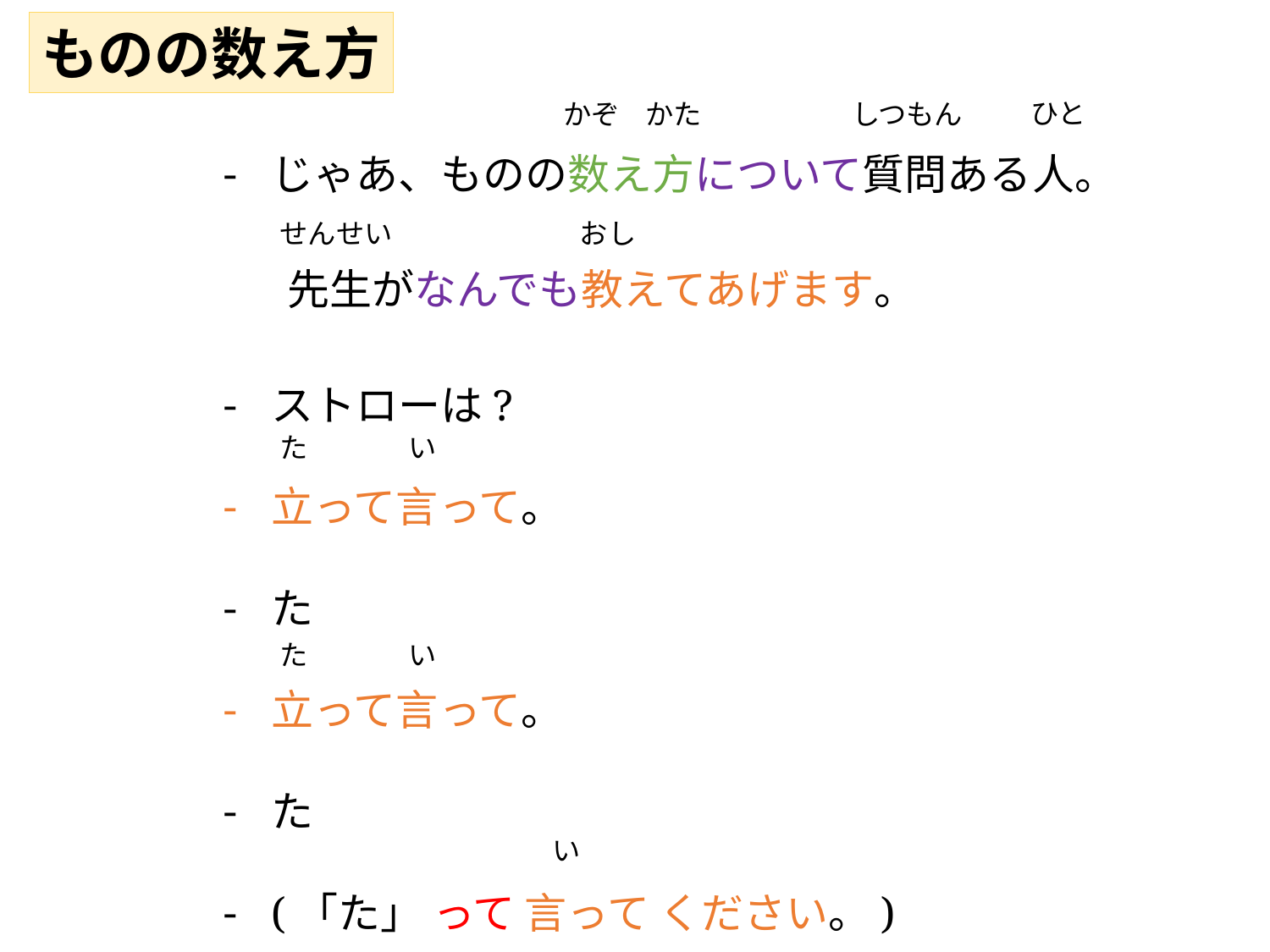

ものの数え方
ひと
じゃあ、ものの数え方について質問ある人。
先生がなんでも教えてあげます。
ストローは?
立って言って。
た
立って言って。
た
(「た」 って 言って ください。)
かた
しつもん
かぞ
せんせい
おし
た
い
た
い
い